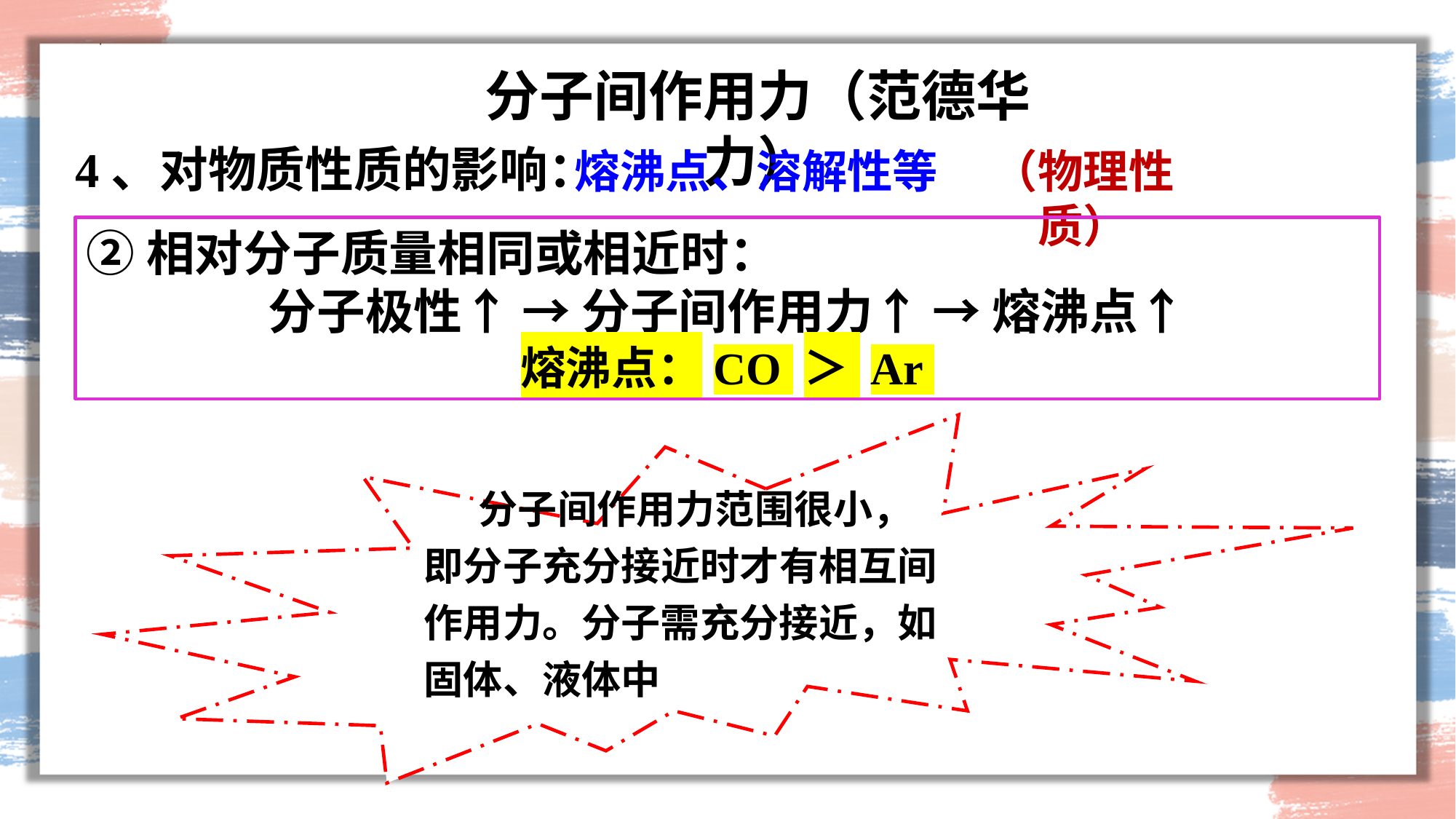

分子间作用力（范德华力）
4、对物质性质的影响：
熔沸点、溶解性等
（物理性质）
②相对分子质量相同或相近时：
分子极性↑ → 分子间作用力↑ → 熔沸点↑
熔沸点：CO ＞ Ar
分子间作用力范围很小，即分子充分接近时才有相互间作用力。分子需充分接近，如固体、液体中；